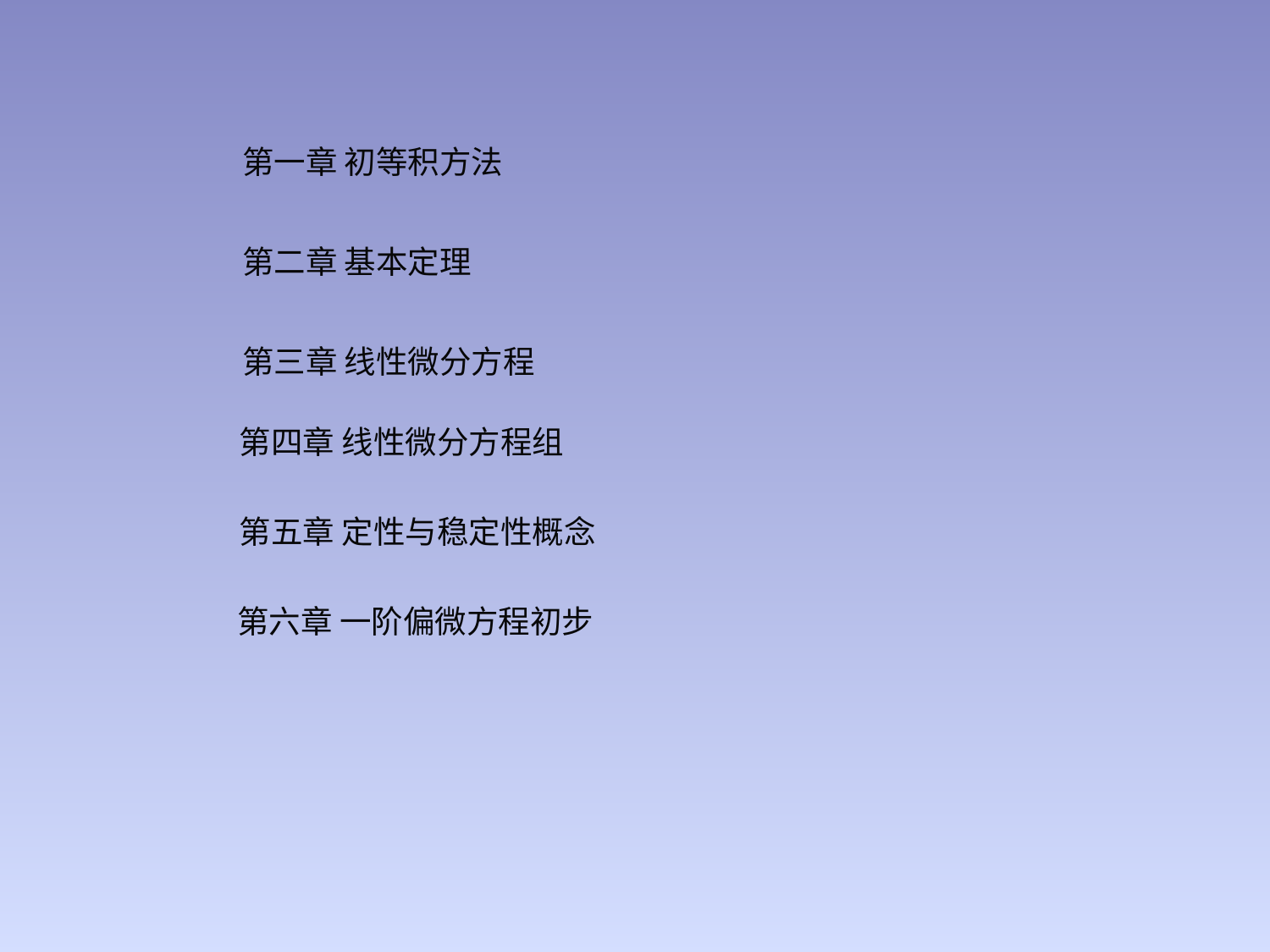

第一章 初等积方法
 第二章 基本定理
 第三章 线性微分方程
  第四章 线性微分方程组
  第五章 定性与稳定性概念
第六章 一阶偏微方程初步